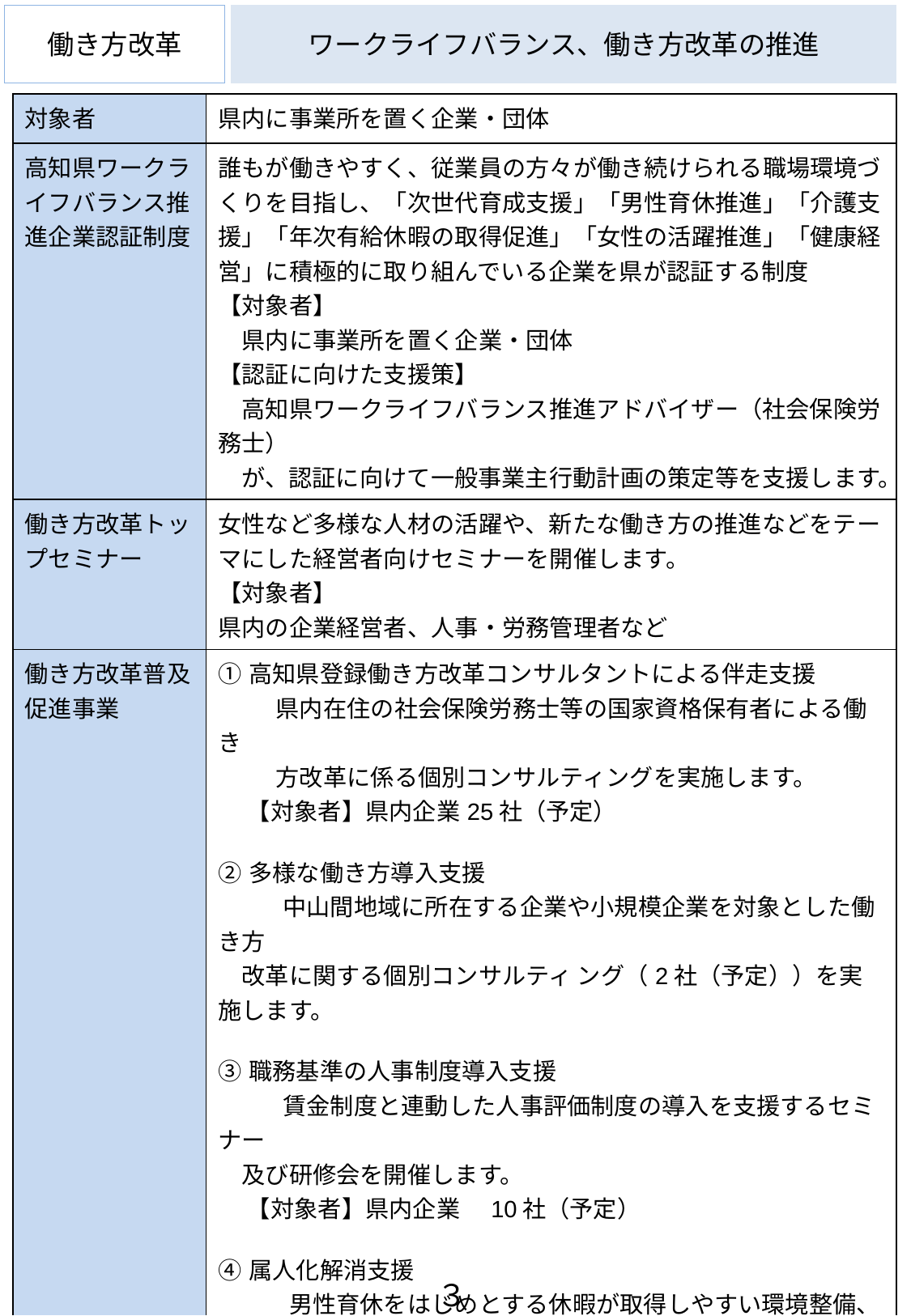

働き方改革
# ワークライフバランス、働き方改革の推進
| 対象者 | 県内に事業所を置く企業・団体 |
| --- | --- |
| 高知県ワークライフバランス推進企業認証制度 | 誰もが働きやすく、従業員の方々が働き続けられる職場環境づくりを目指し、「次世代育成支援」「男性育休推進」「介護支援」「年次有給休暇の取得促進」「女性の活躍推進」「健康経営」に積極的に取り組んでいる企業を県が認証する制度 【対象者】 　県内に事業所を置く企業・団体 【認証に向けた支援策】 　高知県ワークライフバランス推進アドバイザー（社会保険労務士） 　が、認証に向けて一般事業主行動計画の策定等を支援します。 |
| 働き方改革トップセミナー | 女性など多様な人材の活躍や、新たな働き方の推進などをテーマにした経営者向けセミナーを開催します。 【対象者】 県内の企業経営者、人事・労務管理者など |
| 働き方改革普及促進事業 | ①高知県登録働き方改革コンサルタントによる伴走支援 　　 県内在住の社会保険労務士等の国家資格保有者による働き 　　 方改革に係る個別コンサルティングを実施します。 　 【対象者】県内企業25社（予定） ②多様な働き方導入支援 　　中山間地域に所在する企業や小規模企業を対象とした働き方　 　改革に関する個別コンサルティ ング（2社（予定））を実施します。 ③職務基準の人事制度導入支援 　　賃金制度と連動した人事評価制度の導入を支援するセミナー 　及び研修会を開催します。 　 【対象者】県内企業　10社（予定） ④属人化解消支援 　　　男性育休をはじめとする休暇が取得しやすい環境整備、生産　　　 　性の向上を目的として、業務の属人化解消や複数業務を担えるよ 　うにする取組を進めるための研修会を開催します。 　【対象者】県内企業10社（予定） |
| 費用 | 無料 |
| お問い合わせ先 | 高知県雇用労働政策課（働き方改革担当） TEL：088-823-9764 E-mail：151301@ken.pref.kochi.lg.jp URL：https://www.pref.kochi.lg.jp/soshiki/150000/151301/ |
３１